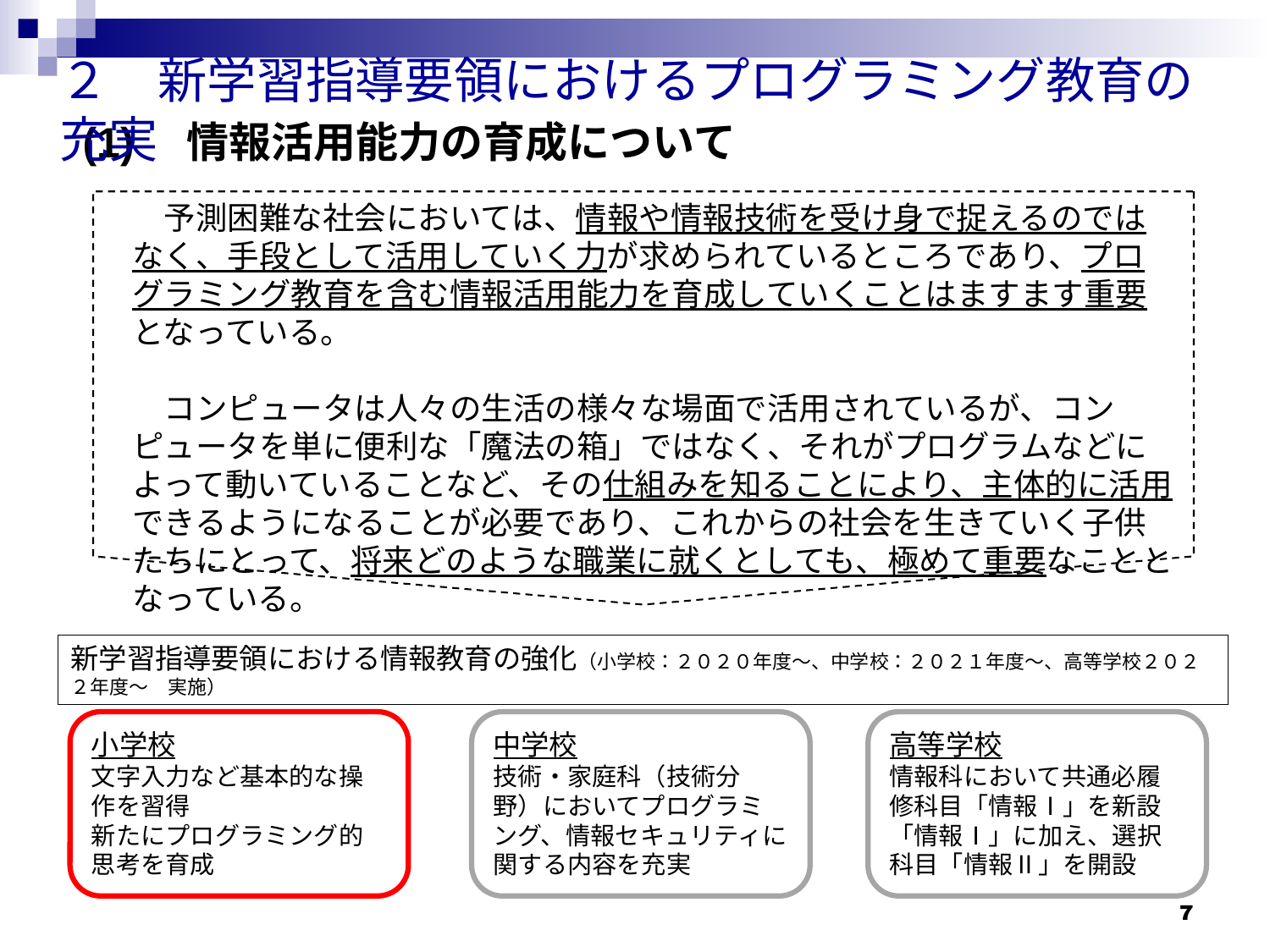

２　新学習指導要領におけるプログラミング教育の充実
(1)　情報活用能力の育成について
　予測困難な社会においては、情報や情報技術を受け身で捉えるのではなく、手段として活用していく力が求められているところであり、プログラミング教育を含む情報活用能力を育成していくことはますます重要となっている。

　コンピュータは人々の生活の様々な場面で活用されているが、コンピュータを単に便利な「魔法の箱」ではなく、それがプログラムなどによって動いていることなど、その仕組みを知ることにより、主体的に活用できるようになることが必要であり、これからの社会を生きていく子供たちにとって、将来どのような職業に就くとしても、極めて重要なこととなっている。
新学習指導要領における情報教育の強化（小学校：２０２０年度～、中学校：２０２１年度～、高等学校２０２２年度～　実施）
小学校
文字入力など基本的な操作を習得
新たにプログラミング的思考を育成
中学校
技術・家庭科（技術分野）においてプログラミング、情報セキュリティに関する内容を充実
高等学校
情報科において共通必履修科目「情報Ⅰ」を新設
「情報Ⅰ」に加え、選択科目「情報Ⅱ」を開設
7